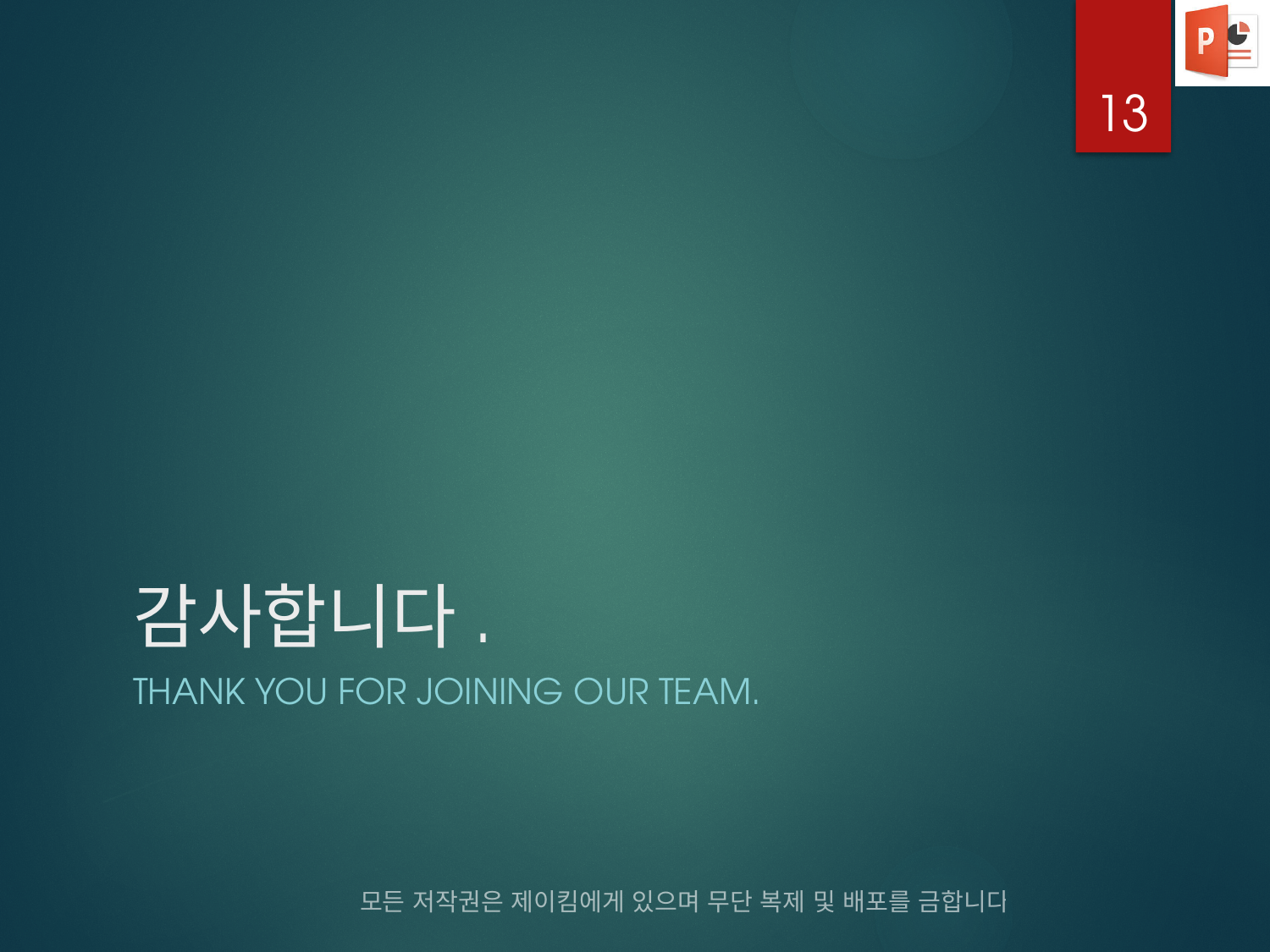

13
# 감사합니다.
Thank you for joining our team.
모든 저작권은 제이킴에게 있으며 무단 복제 및 배포를 금합니다